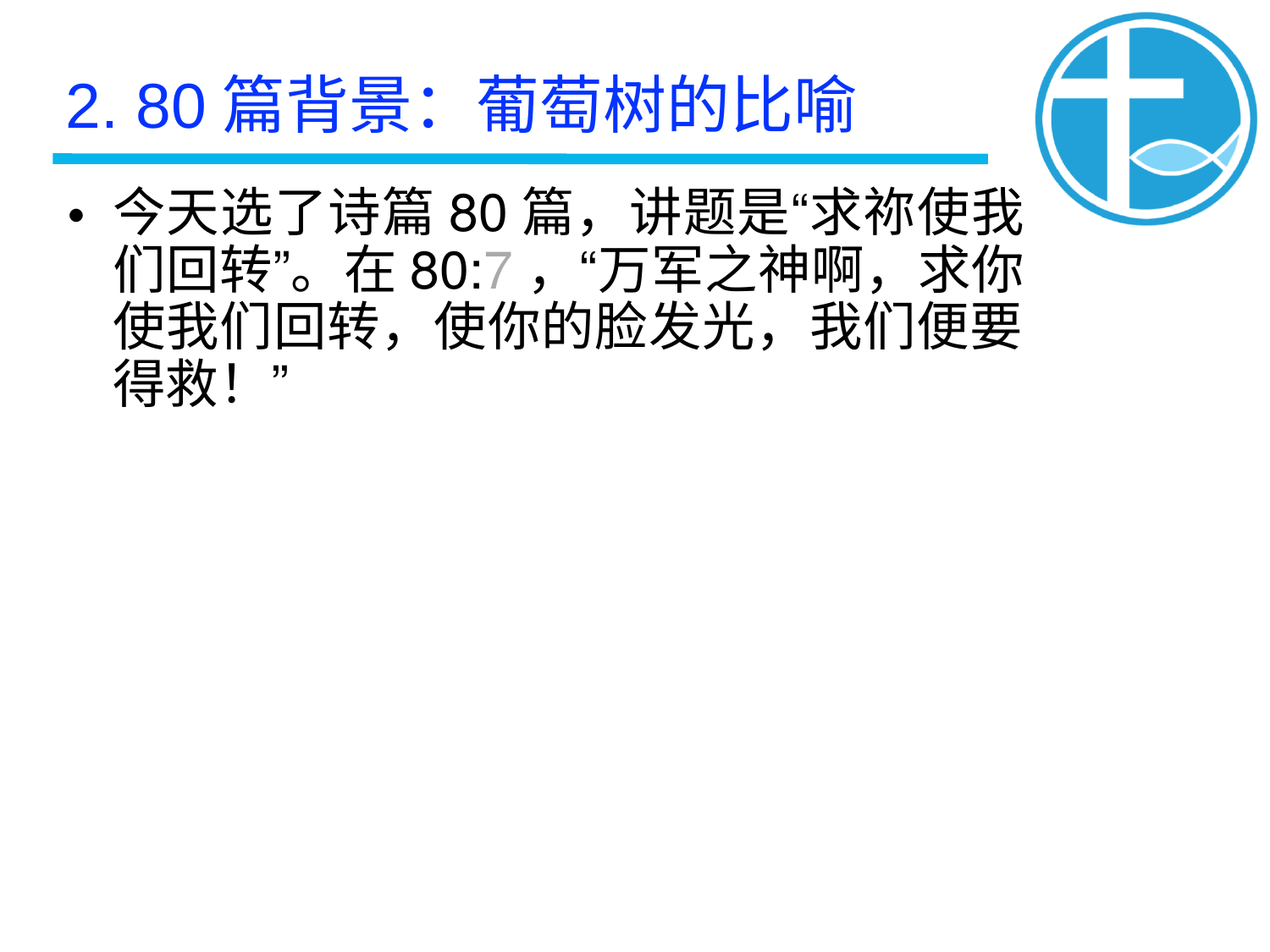

2. 80篇背景：葡萄树的比喻
今天选了诗篇80篇，讲题是“求祢使我们回转”。在80:7，“万军之神啊，求你使我们回转，使你的脸发光，我们便要得救！”